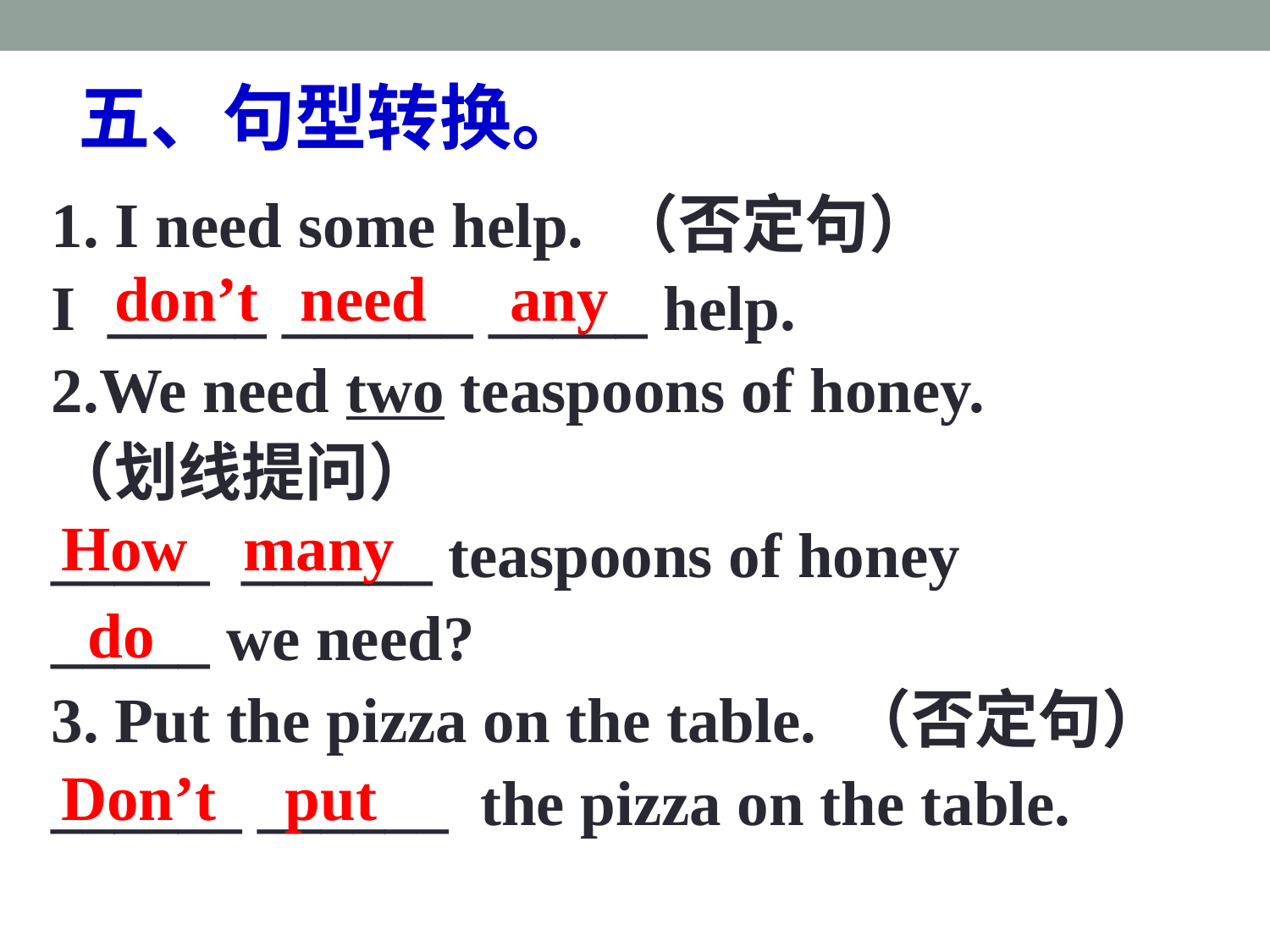

五、句型转换。
1. I need some help. （否定句）
I  _____ ______ _____ help.
2.We need two teaspoons of honey.
（划线提问）
_____  ______ teaspoons of honey
_____ we need?
3. Put the pizza on the table. （否定句）
______ ______  the pizza on the table.
don’t   need      any
How    many
do
Don’t     put